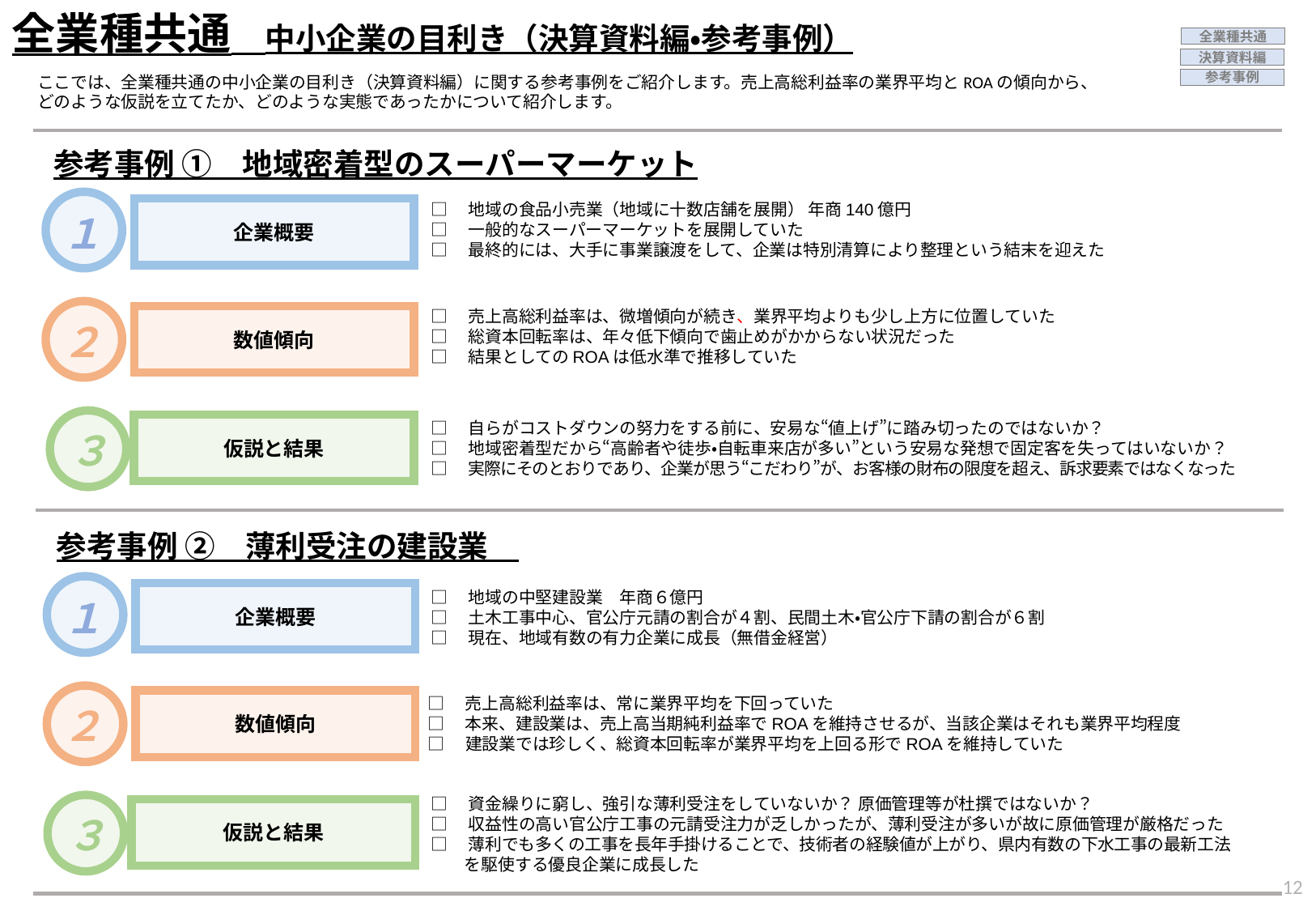

全業種共通　中小企業の目利き（決算資料編・参考事例）
全業種共通
決算資料編
ここでは、全業種共通の中小企業の目利き（決算資料編）に関する参考事例をご紹介します。売上高総利益率の業界平均とROAの傾向から、
どのような仮説を立てたか、どのような実態であったかについて紹介します。
参考事例
参考事例 ①　地域密着型のスーパーマーケット

１
企業概要
□　地域の食品小売業（地域に十数店舗を展開） 年商140億円
□　一般的なスーパーマーケットを展開していた
□　最終的には、大手に事業譲渡をして、企業は特別清算により整理という結末を迎えた
□　売上高総利益率は、微増傾向が続き、業界平均よりも少し上方に位置していた
□　総資本回転率は、年々低下傾向で歯止めがかからない状況だった
□　結果としてのROAは低水準で推移していた

数値傾向
２

仮説と結果
３
□　自らがコストダウンの努力をする前に、安易な“値上げ”に踏み切ったのではないか？
□　地域密着型だから“高齢者や徒歩・自転車来店が多い”という安易な発想で固定客を失ってはいないか？
□　実際にそのとおりであり、企業が思う“こだわり”が、お客様の財布の限度を超え、訴求要素ではなくなった
参考事例 ②　薄利受注の建設業

１
企業概要
□　地域の中堅建設業　年商６億円
□　土木工事中心、官公庁元請の割合が４割、民間土木・官公庁下請の割合が６割
□　現在、地域有数の有力企業に成長（無借金経営）

数値傾向
２
□　売上高総利益率は、常に業界平均を下回っていた
□　本来、建設業は、売上高当期純利益率でROAを維持させるが、当該企業はそれも業界平均程度
□　建設業では珍しく、総資本回転率が業界平均を上回る形でROAを維持していた
□　資金繰りに窮し、強引な薄利受注をしていないか？ 原価管理等が杜撰ではないか？
□　収益性の高い官公庁工事の元請受注力が乏しかったが、薄利受注が多いが故に原価管理が厳格だった
□　薄利でも多くの工事を長年手掛けることで、技術者の経験値が上がり、県内有数の下水工事の最新工法
　　を駆使する優良企業に成長した

仮説と結果
３
12